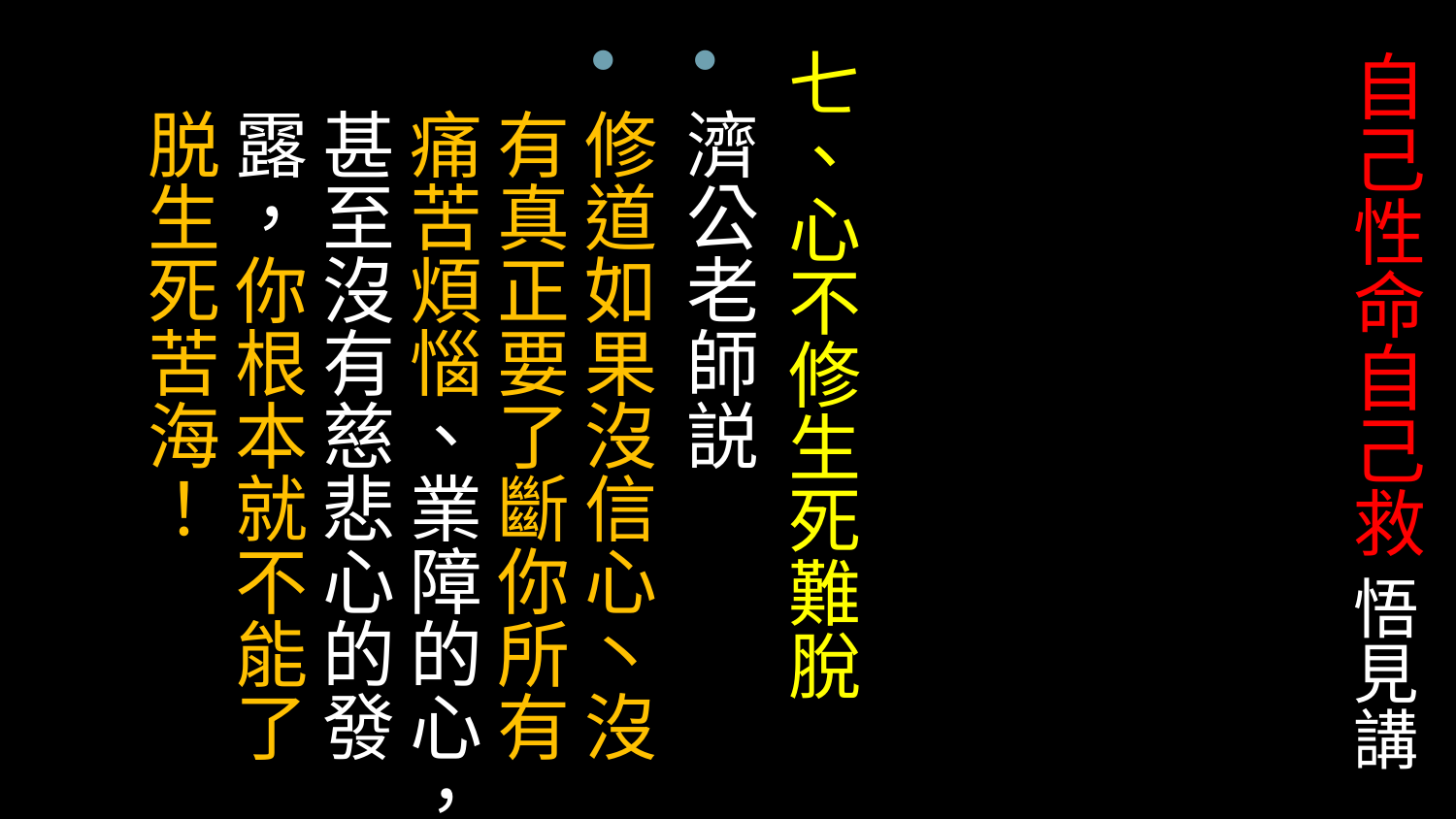

七、心不修生死難脫
濟公老師説
修道如果沒信心丶沒有真正要了斷你所有痛苦煩惱、業障的心，甚至沒有慈悲心的發露，你根本就不能了脱生死苦海！

# 自己性命自己救 悟見講